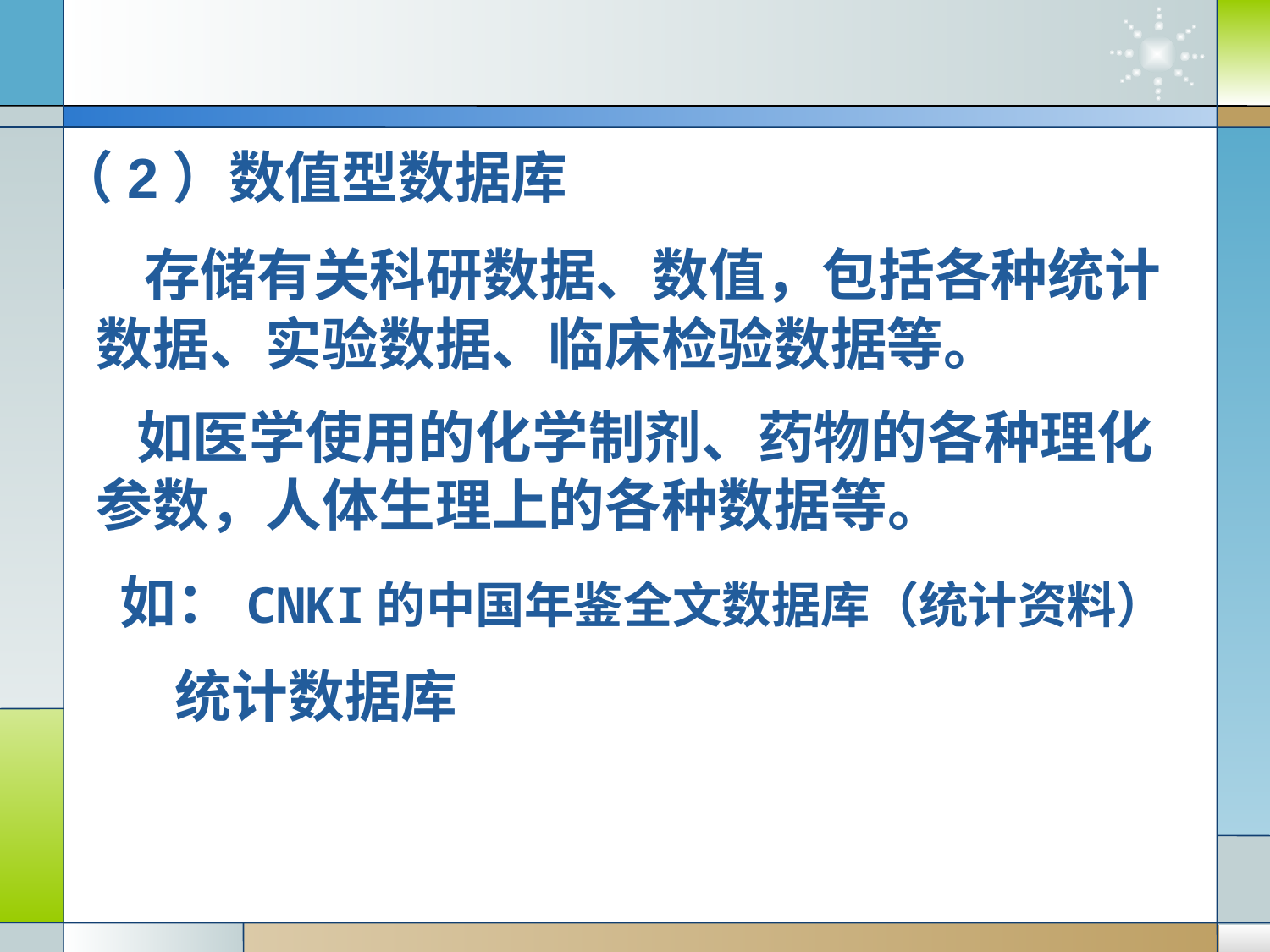

（2）数值型数据库
    存储有关科研数据、数值，包括各种统计数据、实验数据、临床检验数据等。
    如医学使用的化学制剂、药物的各种理化参数，人体生理上的各种数据等。
   如：CNKI的中国年鉴全文数据库（统计资料）
       统计数据库